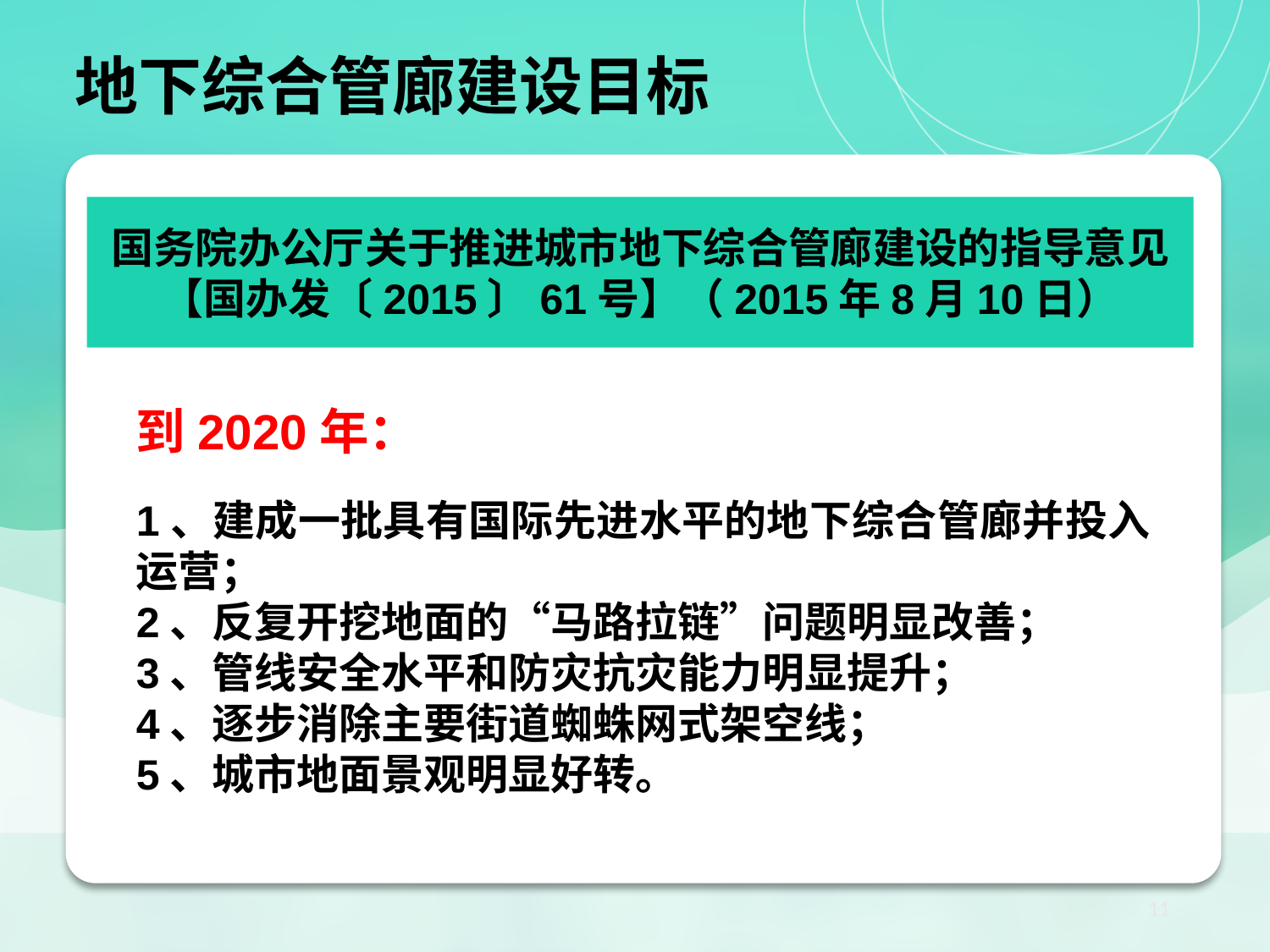

地下综合管廊建设目标

国务院办公厅关于推进城市地下综合管廊建设的指导意见
【国办发〔2015〕61号】（2015年8月10日）

到2020年：

1、建成一批具有国际先进水平的地下综合管廊并投入运营；
2、反复开挖地面的“马路拉链”问题明显改善；
3、管线安全水平和防灾抗灾能力明显提升；
4、逐步消除主要街道蜘蛛网式架空线；
5、城市地面景观明显好转。

11